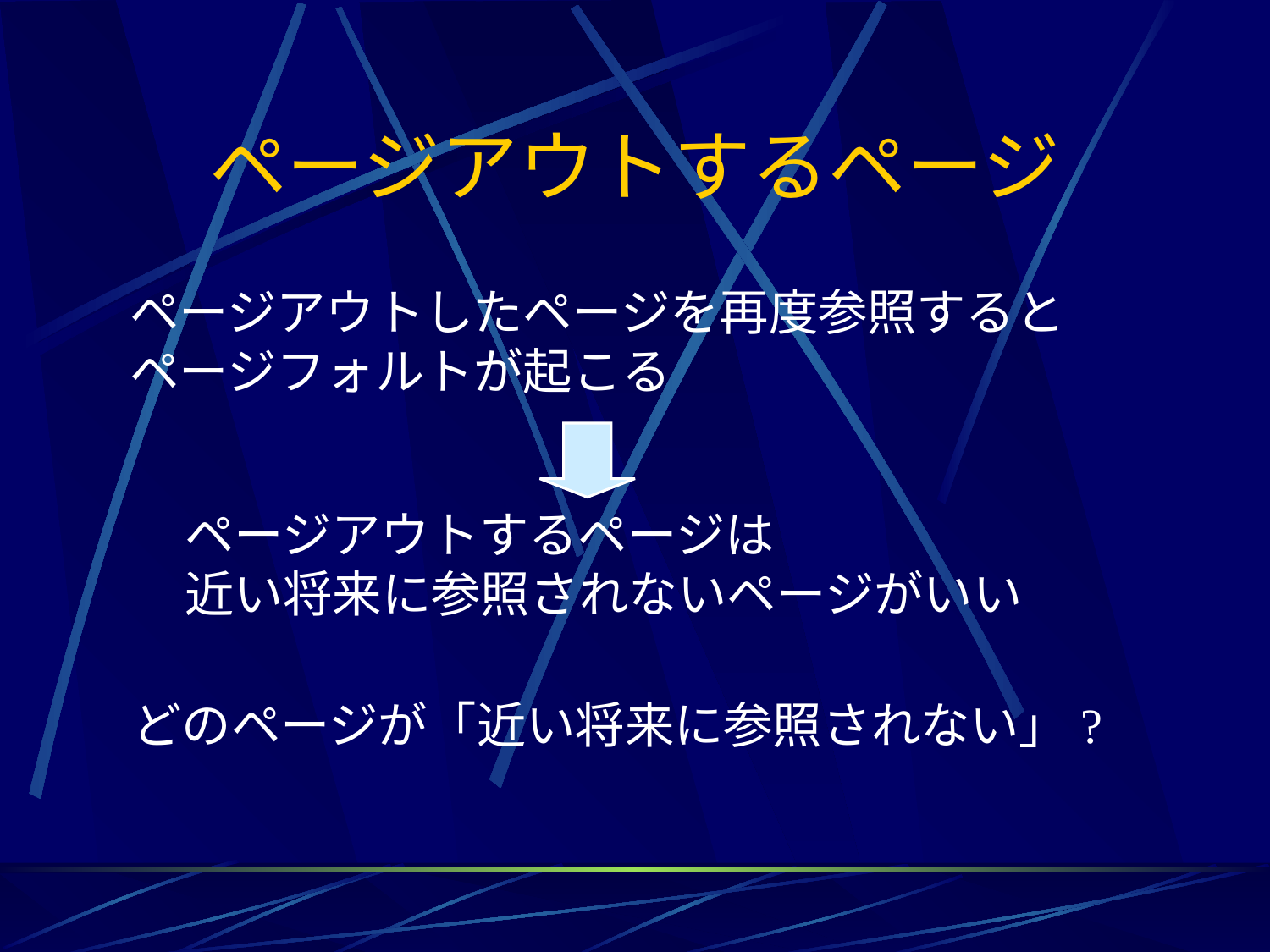

# ページアウトするページ
ページアウトしたページを再度参照すると
ページフォルトが起こる

ページアウトするページは
近い将来に参照されないページがいい
どのページが「近い将来に参照されない」?